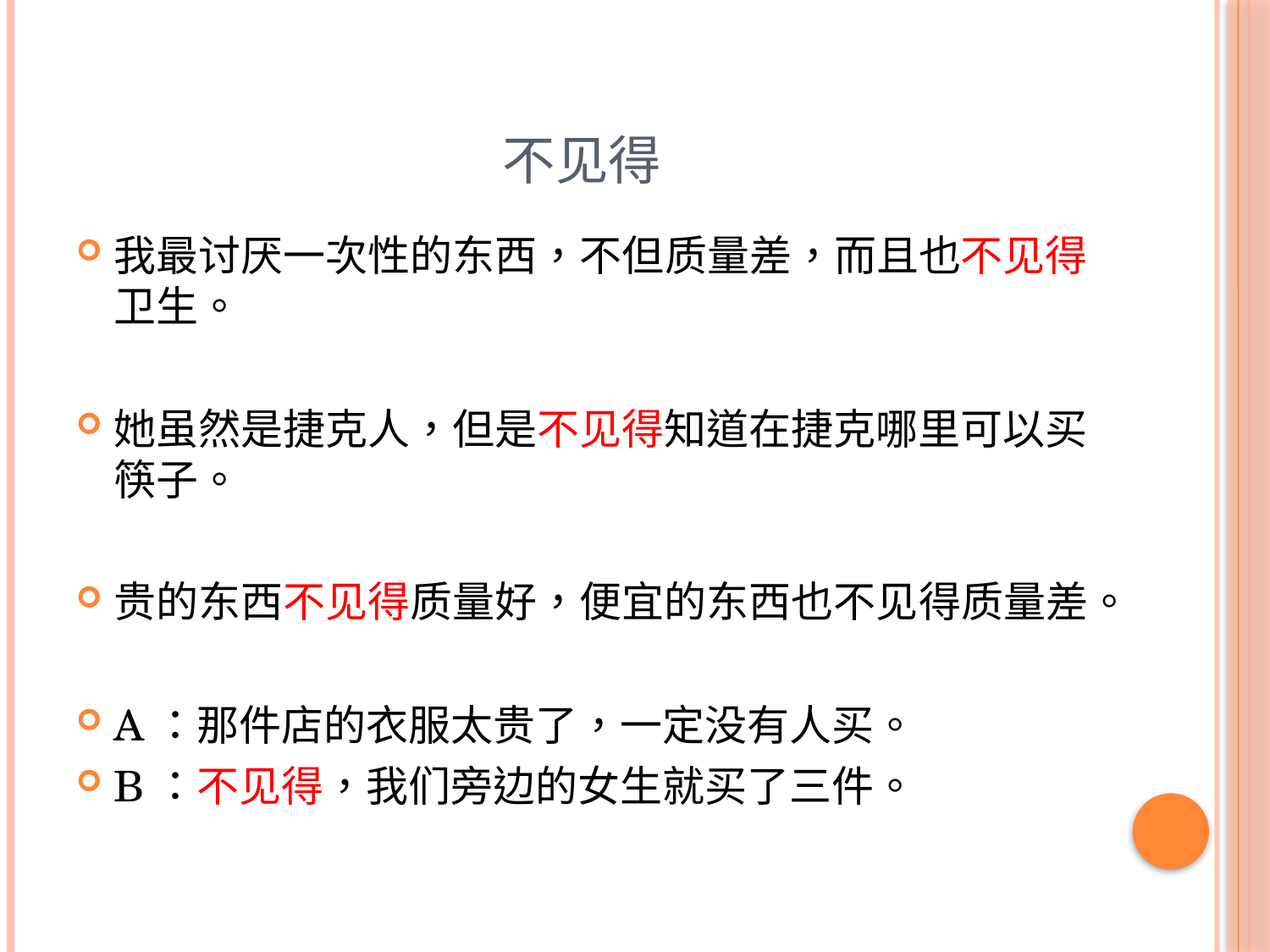

# 不见得
我最讨厌一次性的东西，不但质量差，而且也不见得卫生。

她虽然是捷克人，但是不见得知道在捷克哪里可以买筷子。

贵的东西不见得质量好，便宜的东西也不见得质量差。

A：那件店的衣服太贵了，一定没有人买。
B：不见得，我们旁边的女生就买了三件。